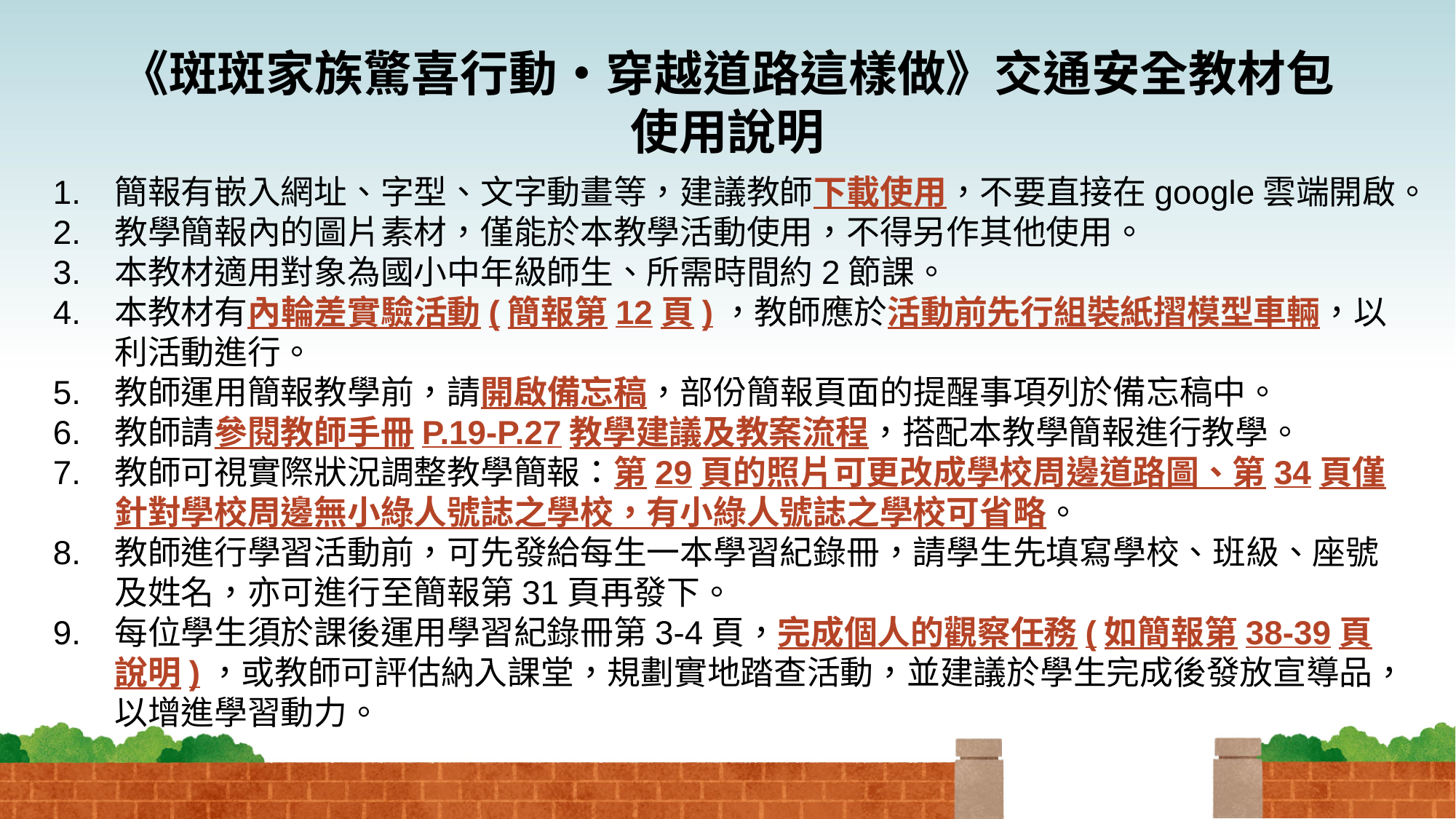

《斑斑家族驚喜行動‧穿越道路這樣做》交通安全教材包
使用說明
簡報有嵌入網址、字型、文字動畫等，建議教師下載使用，不要直接在google雲端開啟。
教學簡報內的圖片素材，僅能於本教學活動使用，不得另作其他使用。
本教材適用對象為國小中年級師生、所需時間約2節課。
本教材有內輪差實驗活動(簡報第12頁)，教師應於活動前先行組裝紙摺模型車輛，以利活動進行。
教師運用簡報教學前，請開啟備忘稿，部份簡報頁面的提醒事項列於備忘稿中。
教師請參閱教師手冊P.19-P.27教學建議及教案流程，搭配本教學簡報進行教學。
教師可視實際狀況調整教學簡報：第29頁的照片可更改成學校周邊道路圖、第34頁僅針對學校周邊無小綠人號誌之學校，有小綠人號誌之學校可省略。
教師進行學習活動前，可先發給每生一本學習紀錄冊，請學生先填寫學校、班級、座號及姓名，亦可進行至簡報第31頁再發下。
每位學生須於課後運用學習紀錄冊第3-4頁，完成個人的觀察任務(如簡報第38-39頁說明)，或教師可評估納入課堂，規劃實地踏查活動，並建議於學生完成後發放宣導品，以增進學習動力。